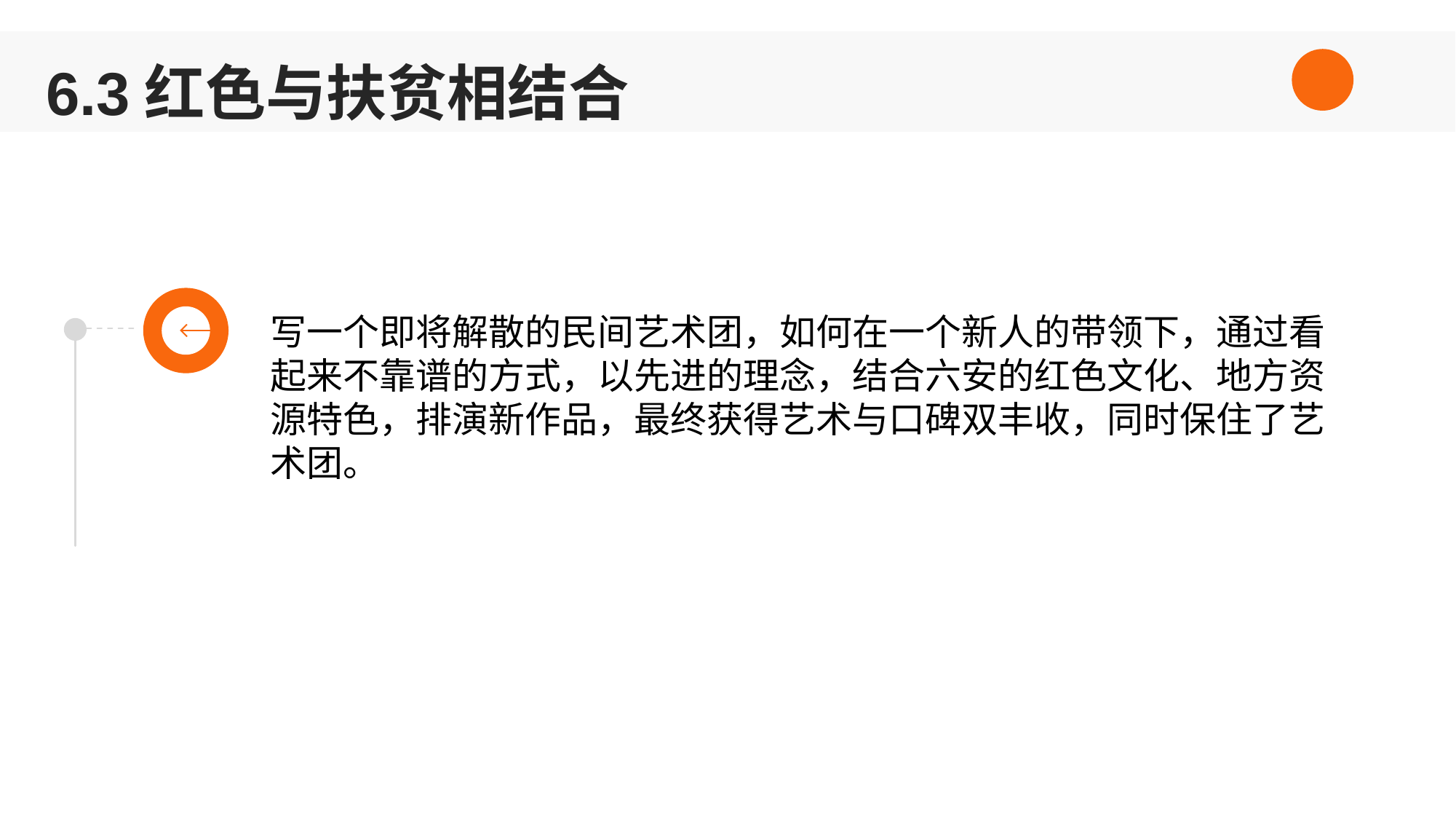

6.3红色与扶贫相结合

写一个即将解散的民间艺术团，如何在一个新人的带领下，通过看起来不靠谱的方式，以先进的理念，结合六安的红色文化、地方资源特色，排演新作品，最终获得艺术与口碑双丰收，同时保住了艺术团。